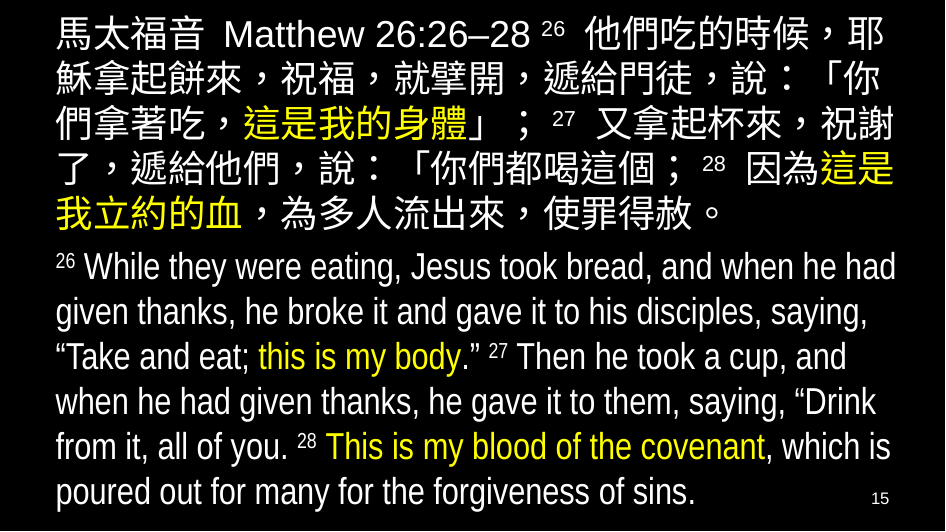

馬太福音 Matthew 26:26–28 26 他們吃的時候，耶穌拿起餅來，祝福，就擘開，遞給門徒，說：「你們拿著吃，這是我的身體」；27 又拿起杯來，祝謝了，遞給他們，說：「你們都喝這個；28 因為這是我立約的血，為多人流出來，使罪得赦。
26 While they were eating, Jesus took bread, and when he had given thanks, he broke it and gave it to his disciples, saying, “Take and eat; this is my body.” 27 Then he took a cup, and when he had given thanks, he gave it to them, saying, “Drink from it, all of you. 28 This is my blood of the covenant, which is poured out for many for the forgiveness of sins.

15